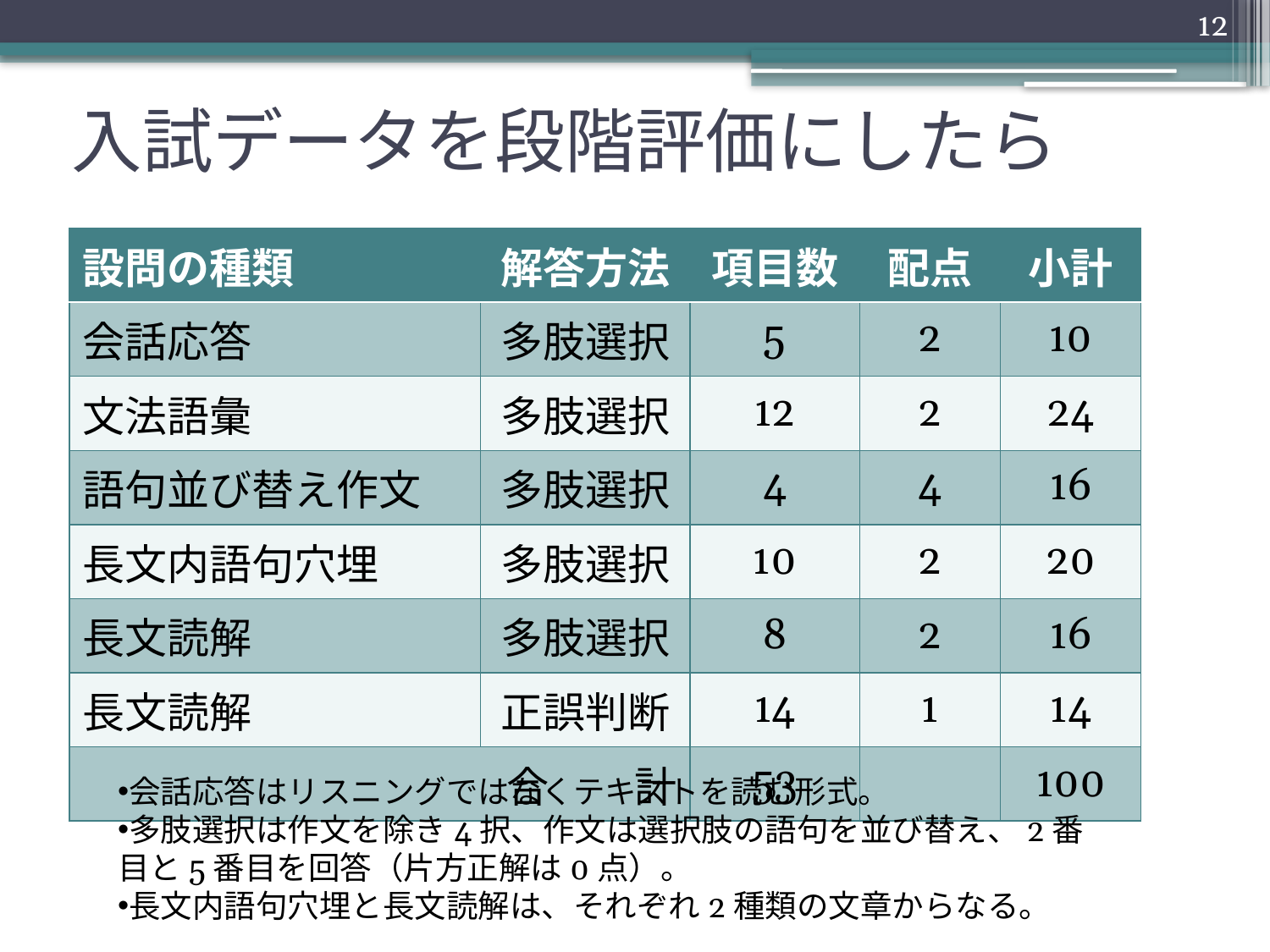

12
# 入試データを段階評価にしたら
| 設問の種類 | 解答方法 | 項目数 | 配点 | 小計 |
| --- | --- | --- | --- | --- |
| 会話応答 | 多肢選択 | 5 | 2 | 10 |
| 文法語彙 | 多肢選択 | 12 | 2 | 24 |
| 語句並び替え作文 | 多肢選択 | 4 | 4 | 16 |
| 長文内語句穴埋 | 多肢選択 | 10 | 2 | 20 |
| 長文読解 | 多肢選択 | 8 | 2 | 16 |
| 長文読解 | 正誤判断 | 14 | 1 | 14 |
| 合 計 |  | 53 |  | 100 |
会話応答はリスニングではなくテキストを読む形式。
多肢選択は作文を除き4択、作文は選択肢の語句を並び替え、2番目と5番目を回答（片方正解は0点）。
長文内語句穴埋と長文読解は、それぞれ2種類の文章からなる。